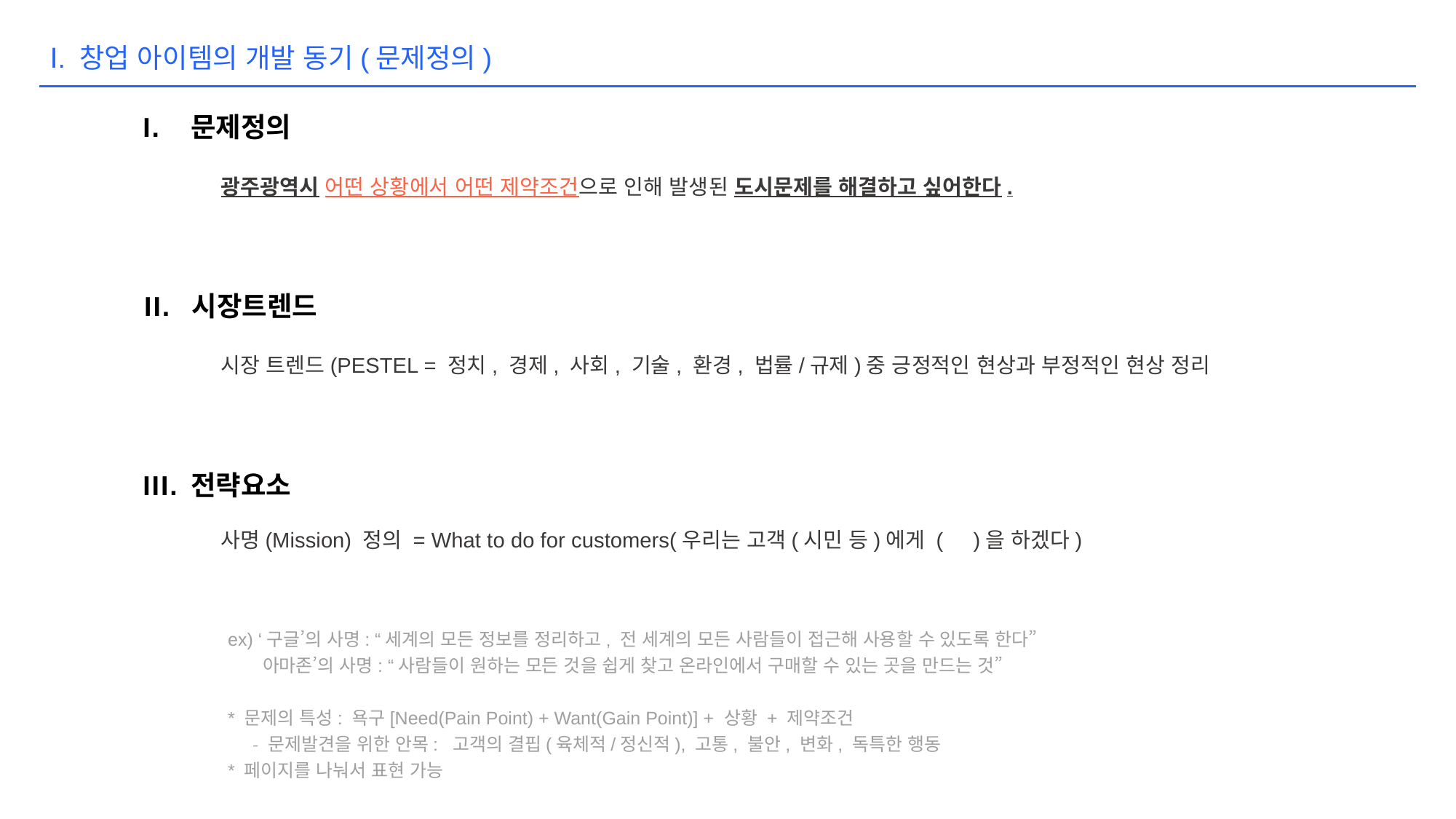

Ⅰ. 창업 아이템의 개발 동기(문제정의)
문제정의
광주광역시 어떤 상황에서 어떤 제약조건으로 인해 발생된 도시문제를 해결하고 싶어한다.
시장트렌드
시장 트렌드(PESTEL = 정치, 경제, 사회, 기술, 환경, 법률/규제)중 긍정적인 현상과 부정적인 현상 정리
전략요소
사명(Mission) 정의 = What to do for customers(우리는 고객(시민 등)에게 (     )을 하겠다)
ex) ‘구글’의 사명: “세계의 모든 정보를 정리하고, 전 세계의 모든 사람들이 접근해 사용할 수 있도록 한다”
     ‘아마존’의 사명: “사람들이 원하는 모든 것을 쉽게 찾고 온라인에서 구매할 수 있는 곳을 만드는 것”

* 문제의 특성: 욕구[Need(Pain Point) + Want(Gain Point)] + 상황 + 제약조건
    - 문제발견을 위한 안목:  고객의 결핍(육체적/정신적), 고통, 불안, 변화, 독특한 행동
* 페이지를 나눠서 표현 가능